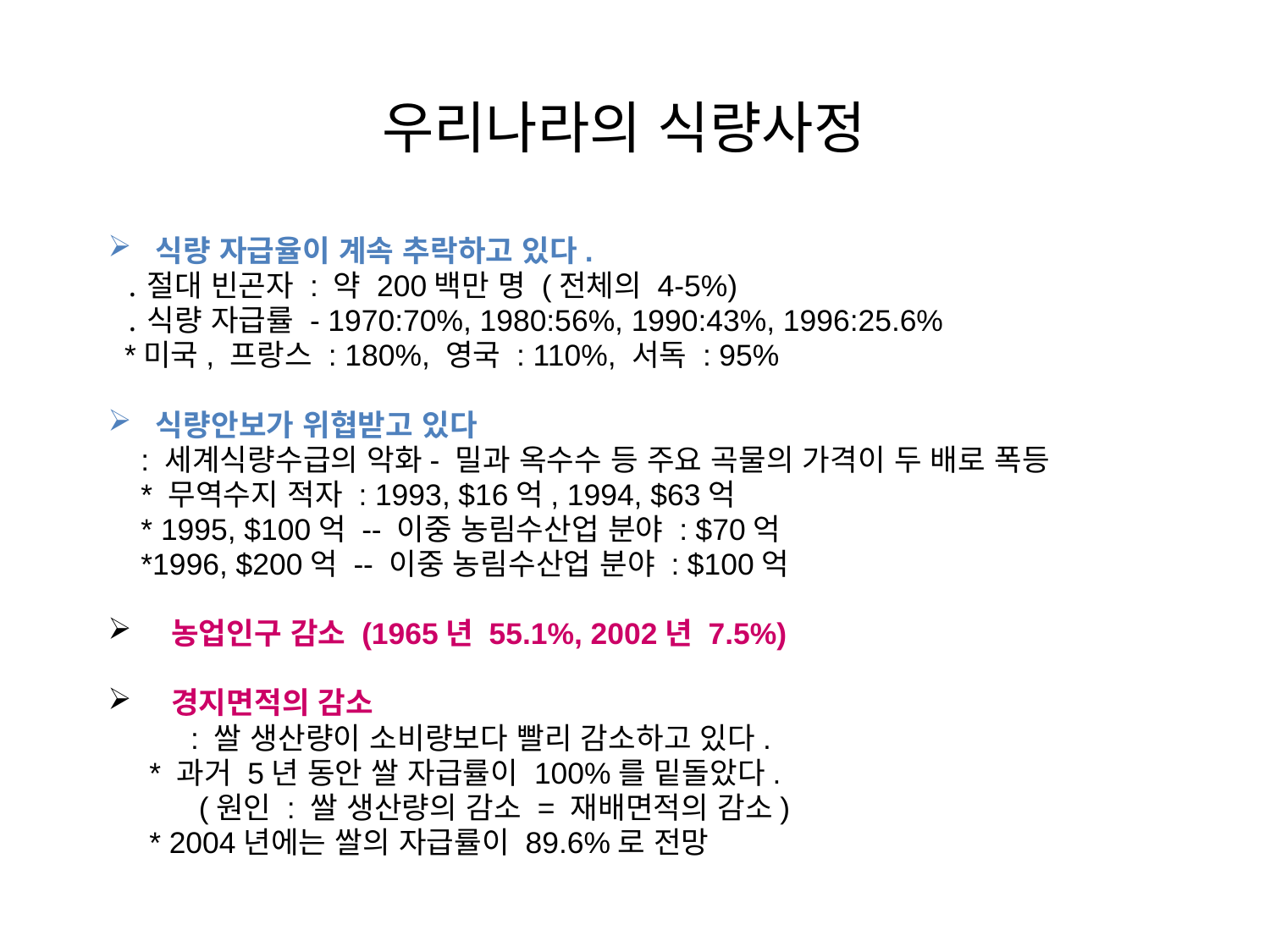

# 우리나라의 식량사정
식량 자급율이 계속 추락하고 있다.
  ․절대 빈곤자 : 약 200백만 명 (전체의 4-5%)
  ․식량 자급률 - 1970:70%, 1980:56%, 1990:43%, 1996:25.6%
  *미국, 프랑스 : 180%, 영국 : 110%, 서독 : 95%

식량안보가 위협받고 있다
    : 세계식량수급의 악화- 밀과 옥수수 등 주요 곡물의 가격이 두 배로 폭등
    * 무역수지 적자 : 1993, $16억, 1994, $63억
    * 1995, $100억 -- 이중 농림수산업 분야 : $70억
    *1996, $200억 -- 이중 농림수산업 분야 : $100억

 농업인구 감소 (1965년 55.1%, 2002년 7.5%)

 경지면적의 감소
          : 쌀 생산량이 소비량보다 빨리 감소하고 있다.
     * 과거 5년 동안 쌀 자급률이 100%를 밑돌았다.
           (원인 : 쌀 생산량의 감소 = 재배면적의 감소)
     * 2004년에는 쌀의 자급률이 89.6%로 전망